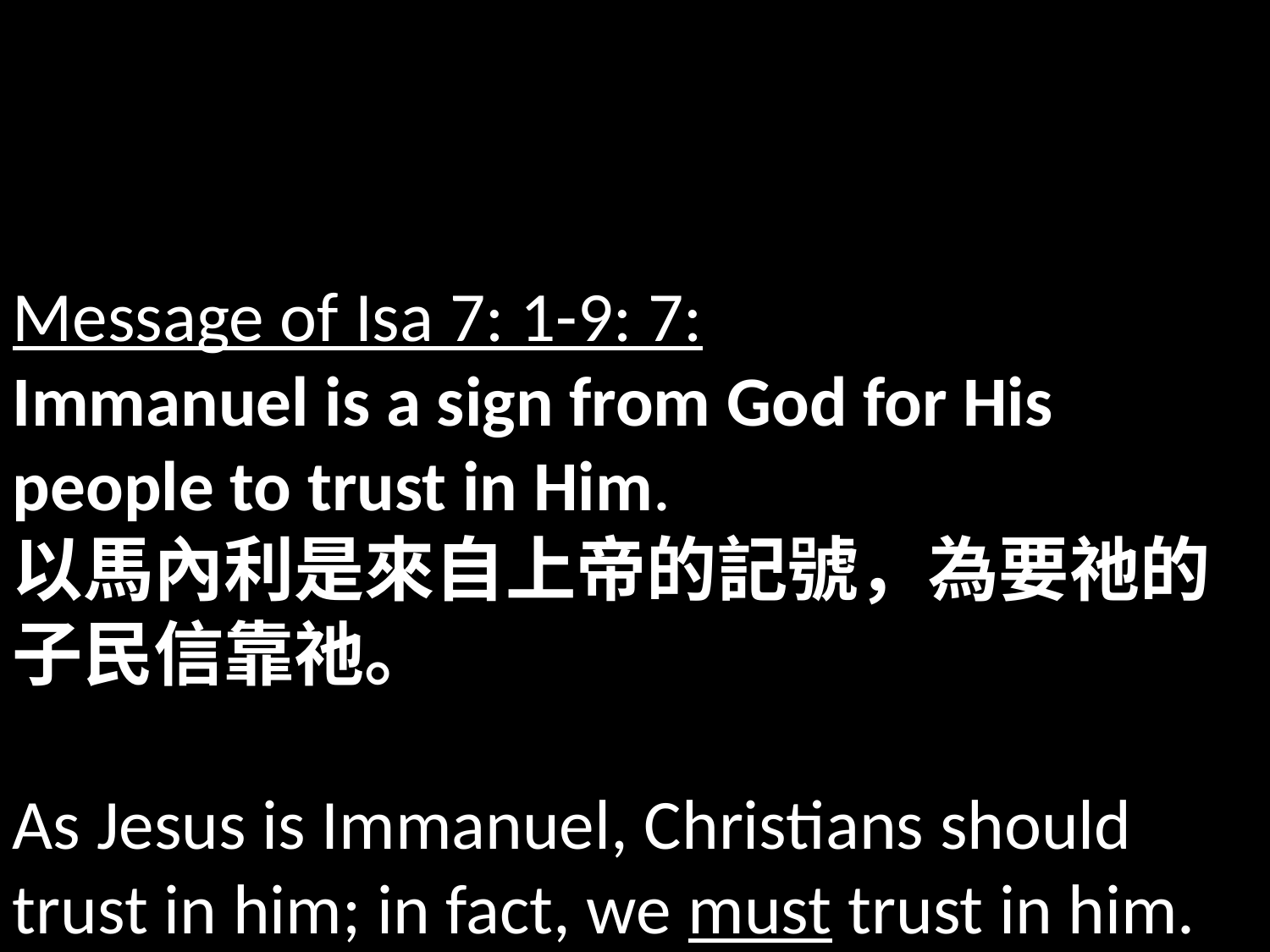

Message of Isa 7: 1-9: 7:
Immanuel is a sign from God for His people to trust in Him.
以馬內利是來自上帝的記號，為要祂的子民信靠祂。

As Jesus is Immanuel, Christians should trust in him; in fact, we must trust in him.